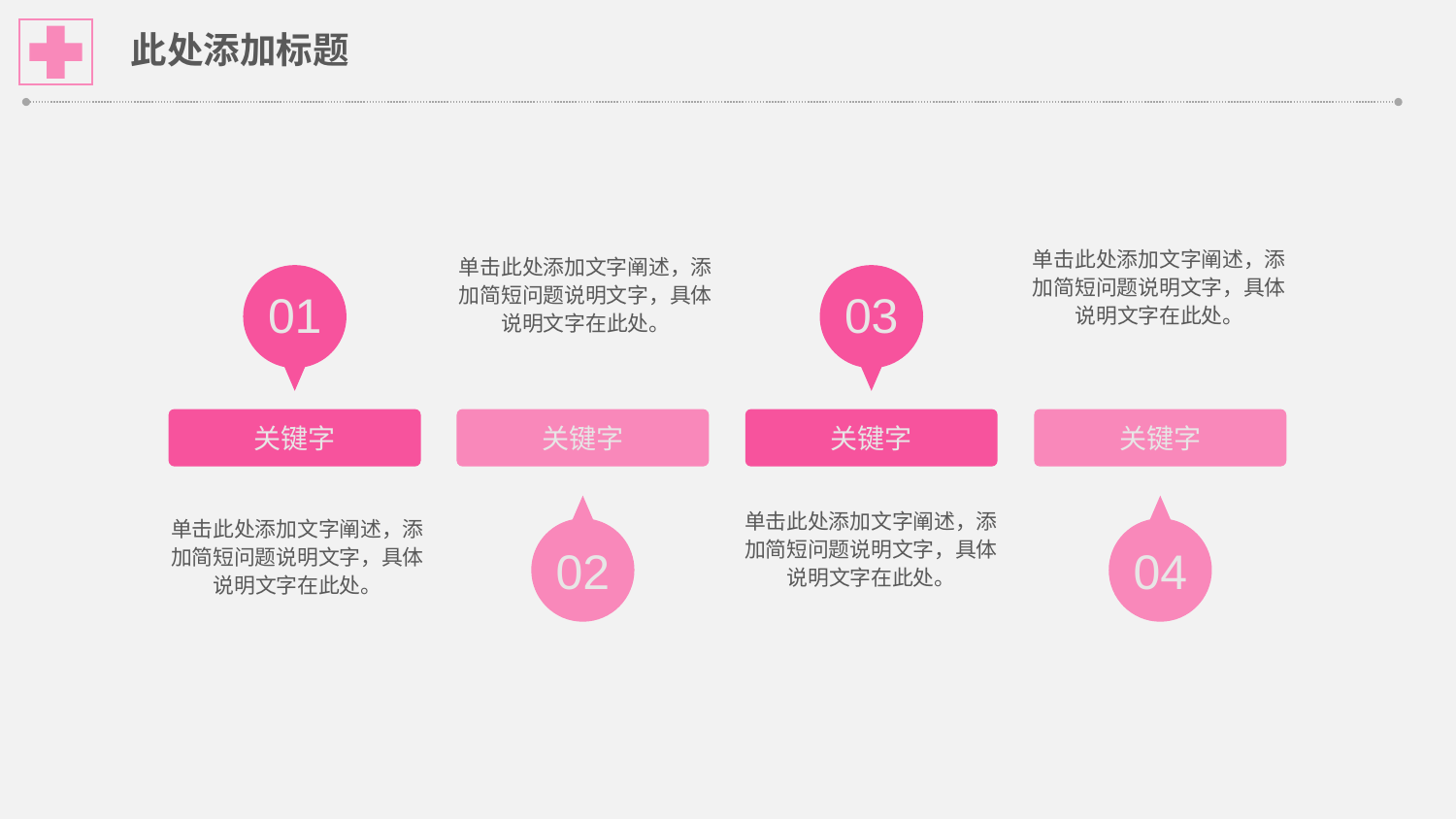

此处添加标题

单击此处添加文字阐述，添加简短问题说明文字，具体说明文字在此处。
单击此处添加文字阐述，添加简短问题说明文字，具体说明文字在此处。
01
03
关键字
关键字
关键字
关键字
02
04
单击此处添加文字阐述，添加简短问题说明文字，具体说明文字在此处。
单击此处添加文字阐述，添加简短问题说明文字，具体说明文字在此处。